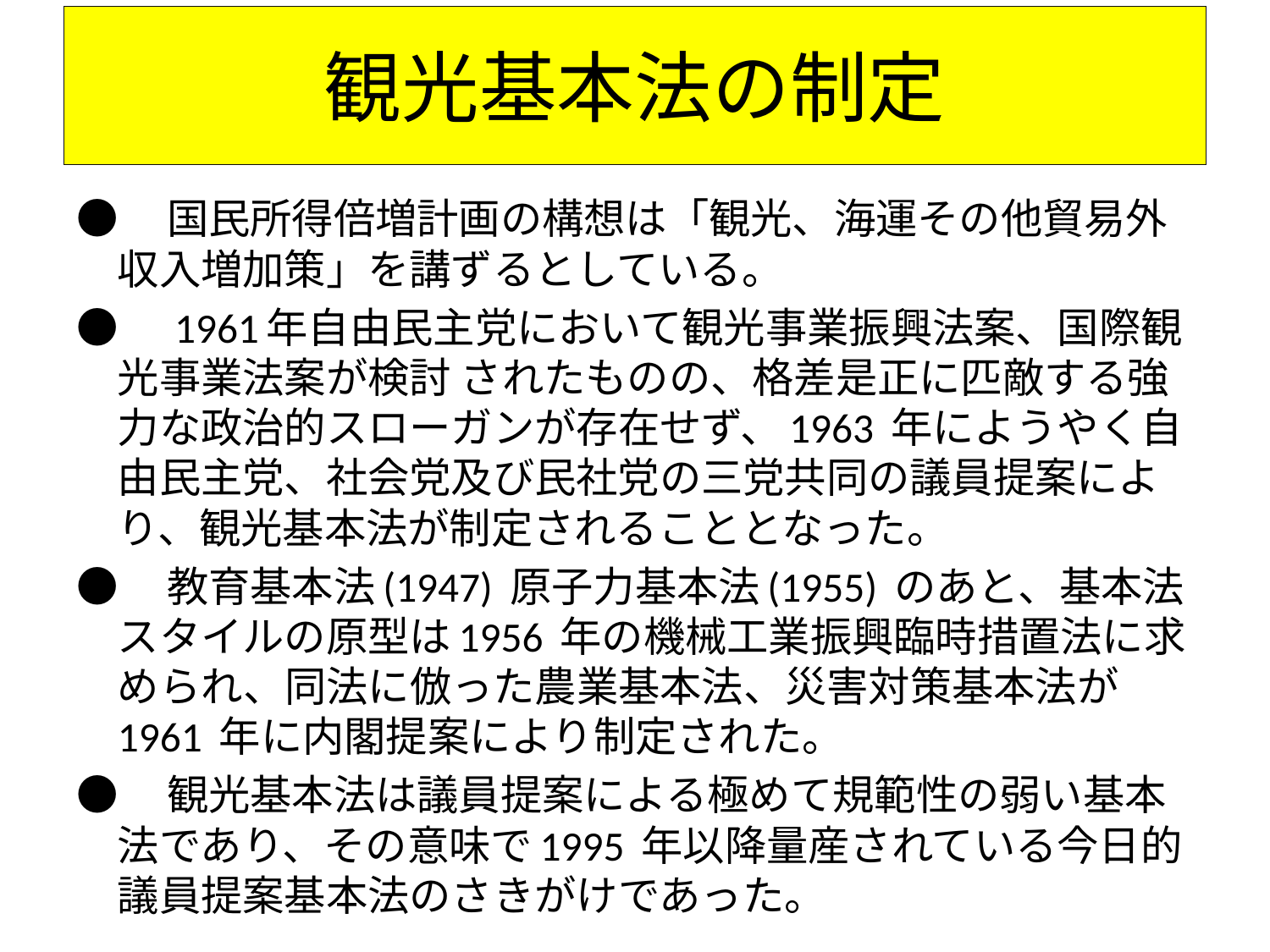

# 観光基本法の制定
●　国民所得倍増計画の構想は「観光、海運その他貿易外収入増加策」を講ずるとしている。
●　1961年自由民主党において観光事業振興法案、国際観光事業法案が検討 されたものの、格差是正に匹敵する強力な政治的スローガンが存在せず、1963 年にようやく自由民主党、社会党及び民社党の三党共同の議員提案により、観光基本法が制定されることとなった。
●　教育基本法(1947) 原子力基本法(1955) のあと、基本法スタイルの原型は1956 年の機械工業振興臨時措置法に求められ、同法に倣った農業基本法、災害対策基本法が1961 年に内閣提案により制定された。
●　観光基本法は議員提案による極めて規範性の弱い基本法であり、その意味で1995 年以降量産されている今日的議員提案基本法のさきがけであった。